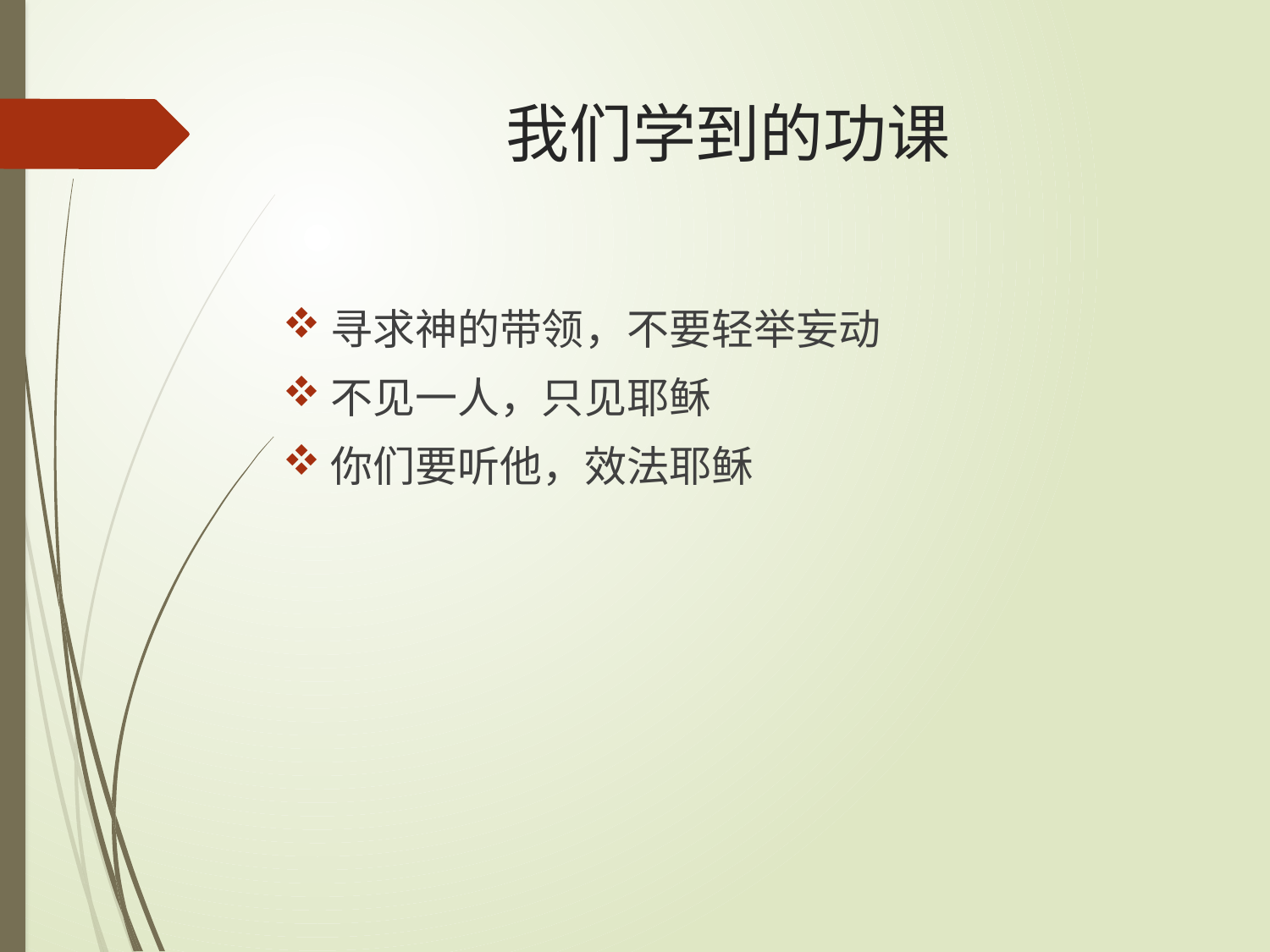

# 我们学到的功课
寻求神的带领，不要轻举妄动
不见一人，只见耶稣
你们要听他，效法耶稣